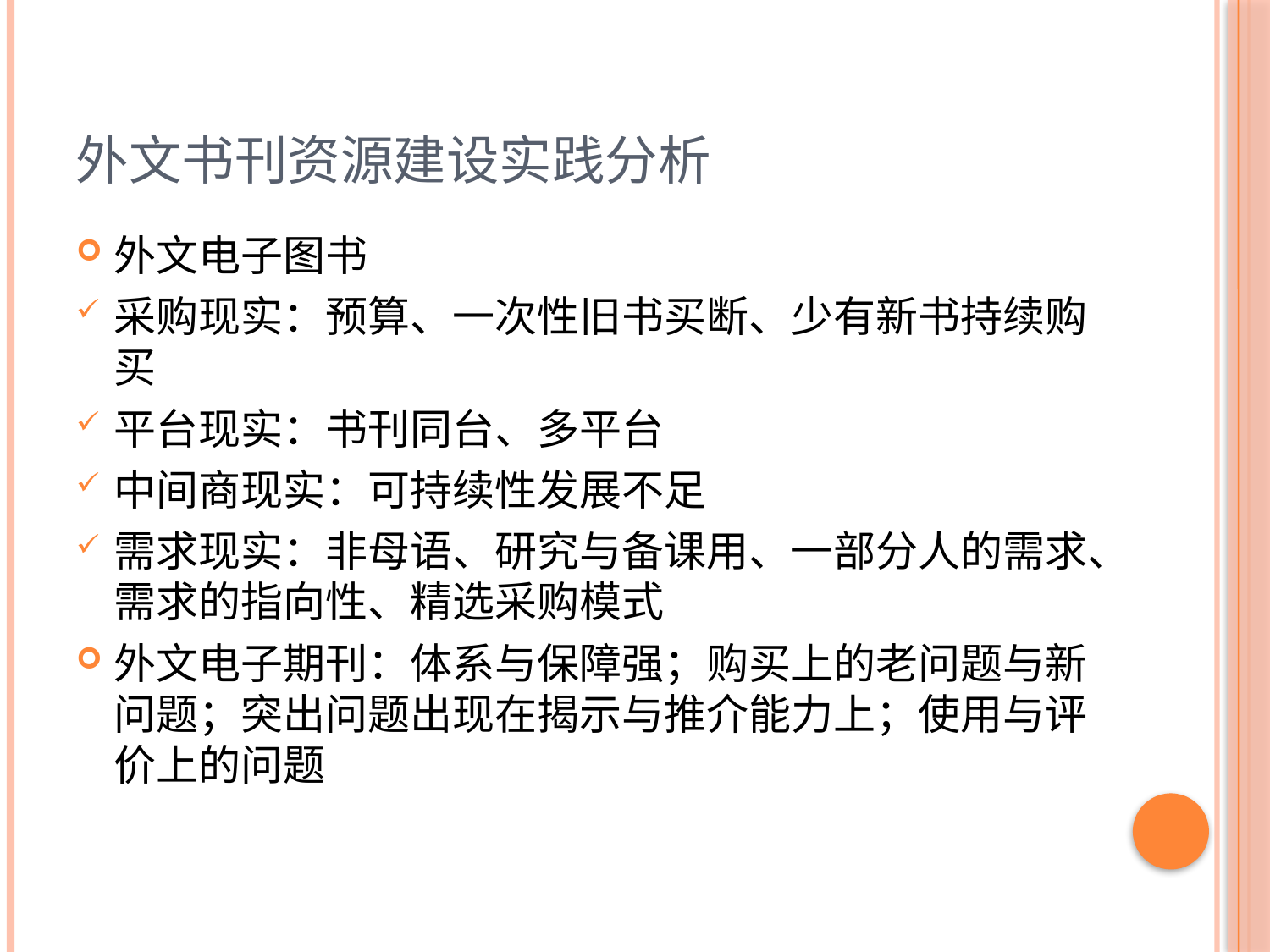

# 外文书刊资源建设实践分析
外文电子图书
采购现实：预算、一次性旧书买断、少有新书持续购买
平台现实：书刊同台、多平台
中间商现实：可持续性发展不足
需求现实：非母语、研究与备课用、一部分人的需求、需求的指向性、精选采购模式
外文电子期刊：体系与保障强；购买上的老问题与新问题；突出问题出现在揭示与推介能力上；使用与评价上的问题